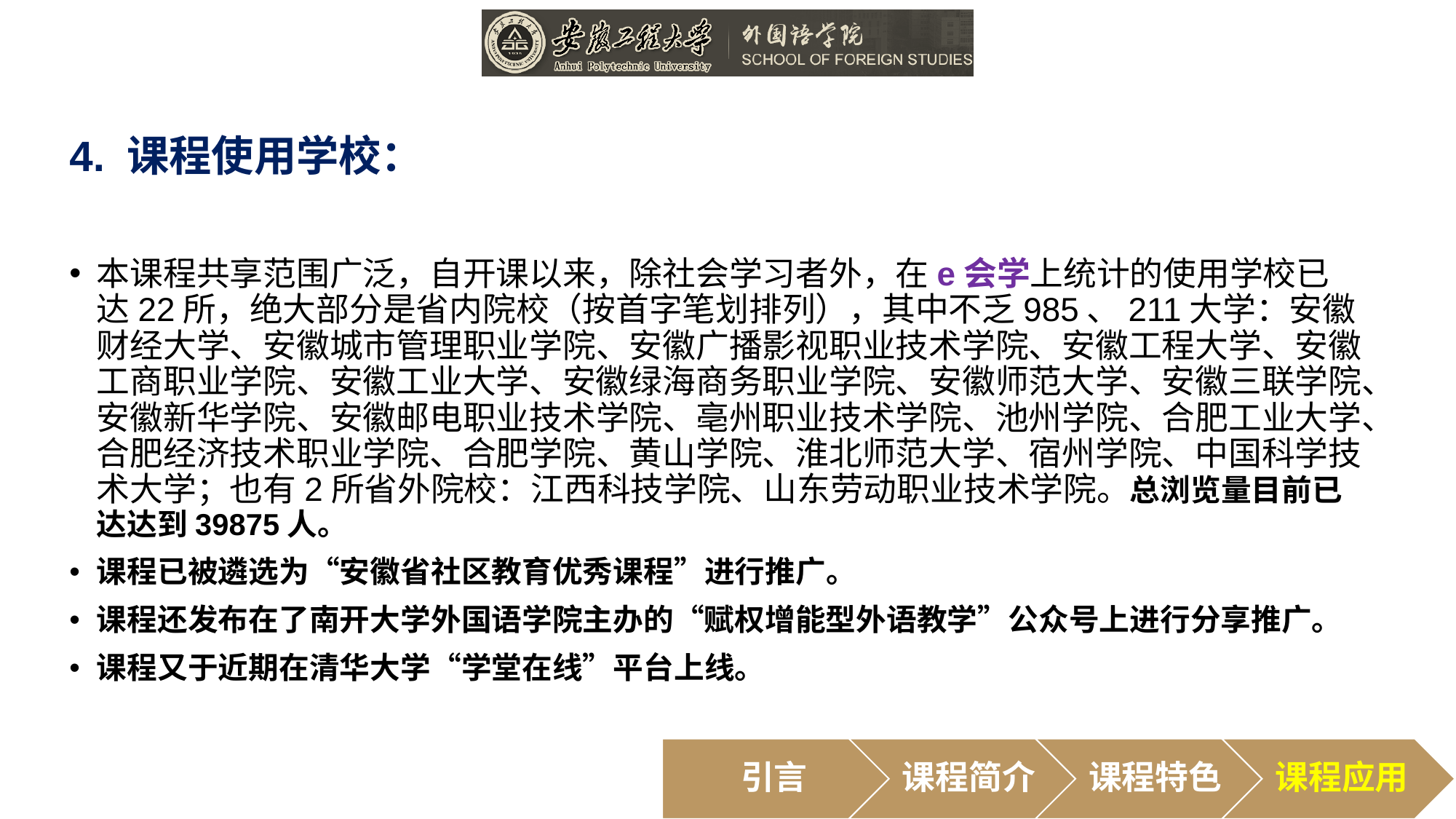

4. 课程使用学校：

本课程共享范围广泛，自开课以来，除社会学习者外，在e会学上统计的使用学校已达22所，绝大部分是省内院校（按首字笔划排列），其中不乏985、211大学：安徽财经大学、安徽城市管理职业学院、安徽广播影视职业技术学院、安徽工程大学、安徽工商职业学院、安徽工业大学、安徽绿海商务职业学院、安徽师范大学、安徽三联学院、安徽新华学院、安徽邮电职业技术学院、亳州职业技术学院、池州学院、合肥工业大学、合肥经济技术职业学院、合肥学院、黄山学院、淮北师范大学、宿州学院、中国科学技术大学；也有2所省外院校：江西科技学院、山东劳动职业技术学院。总浏览量目前已达达到39875人。
课程已被遴选为“安徽省社区教育优秀课程”进行推广。
课程还发布在了南开大学外国语学院主办的“赋权增能型外语教学”公众号上进行分享推广。
课程又于近期在清华大学“学堂在线”平台上线。

引言
课程简介
课程特色
课程应用